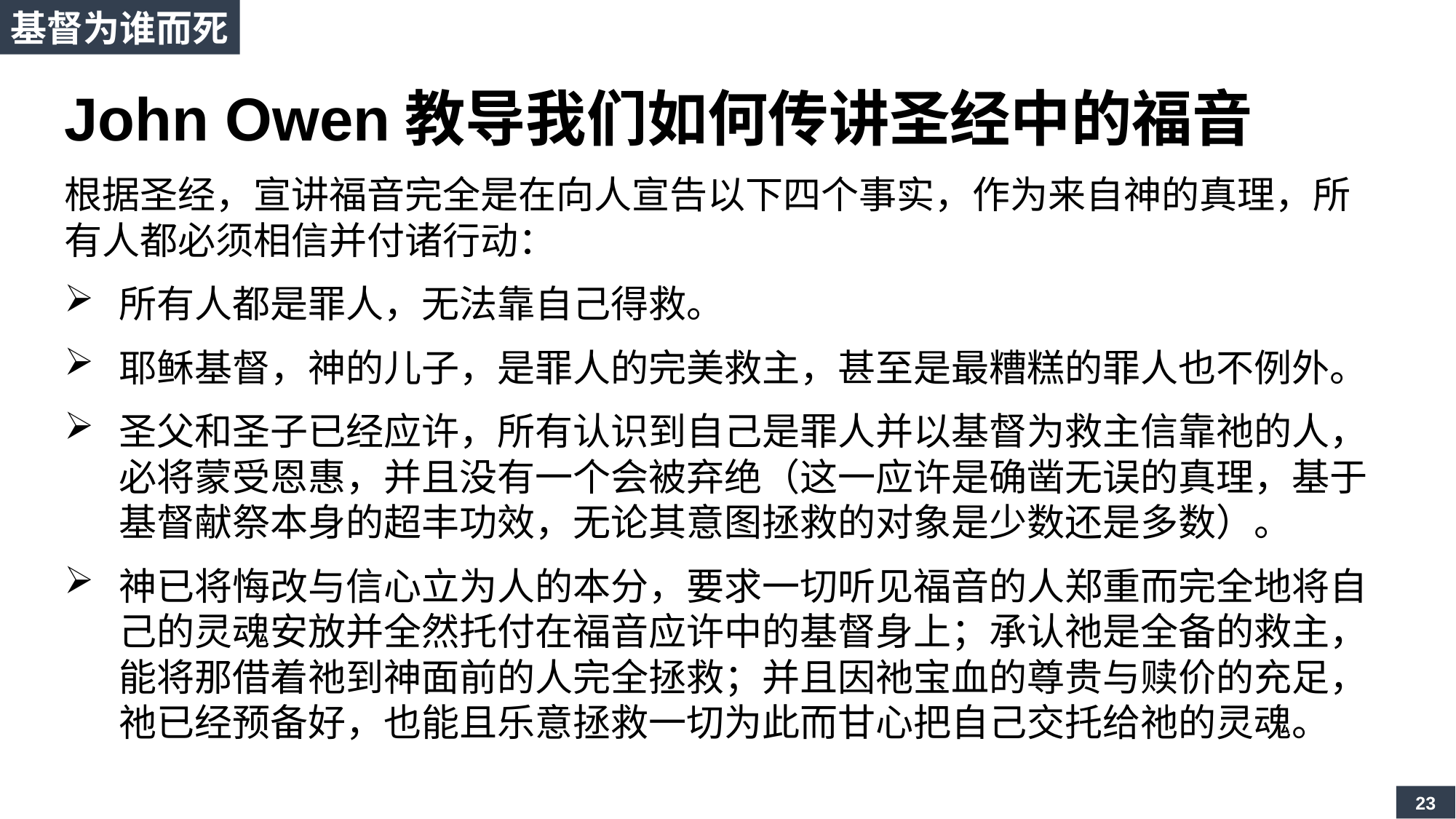

基督为谁而死
John Owen教导我们如何传讲圣经中的福音
根据圣经，宣讲福音完全是在向人宣告以下四个事实，作为来自神的真理，所有人都必须相信并付诸行动：
所有人都是罪人，无法靠自己得救。
耶稣基督，神的儿子，是罪人的完美救主，甚至是最糟糕的罪人也不例外。
圣父和圣子已经应许，所有认识到自己是罪人并以基督为救主信靠祂的人，必将蒙受恩惠，并且没有一个会被弃绝（这一应许是确凿无误的真理，基于基督献祭本身的超丰功效，无论其意图拯救的对象是少数还是多数）。
神已将悔改与信心立为人的本分，要求一切听见福音的人郑重而完全地将自己的灵魂安放并全然托付在福音应许中的基督身上；承认祂是全备的救主，能将那借着祂到神面前的人完全拯救；并且因祂宝血的尊贵与赎价的充足，祂已经预备好，也能且乐意拯救一切为此而甘心把自己交托给祂的灵魂。
23